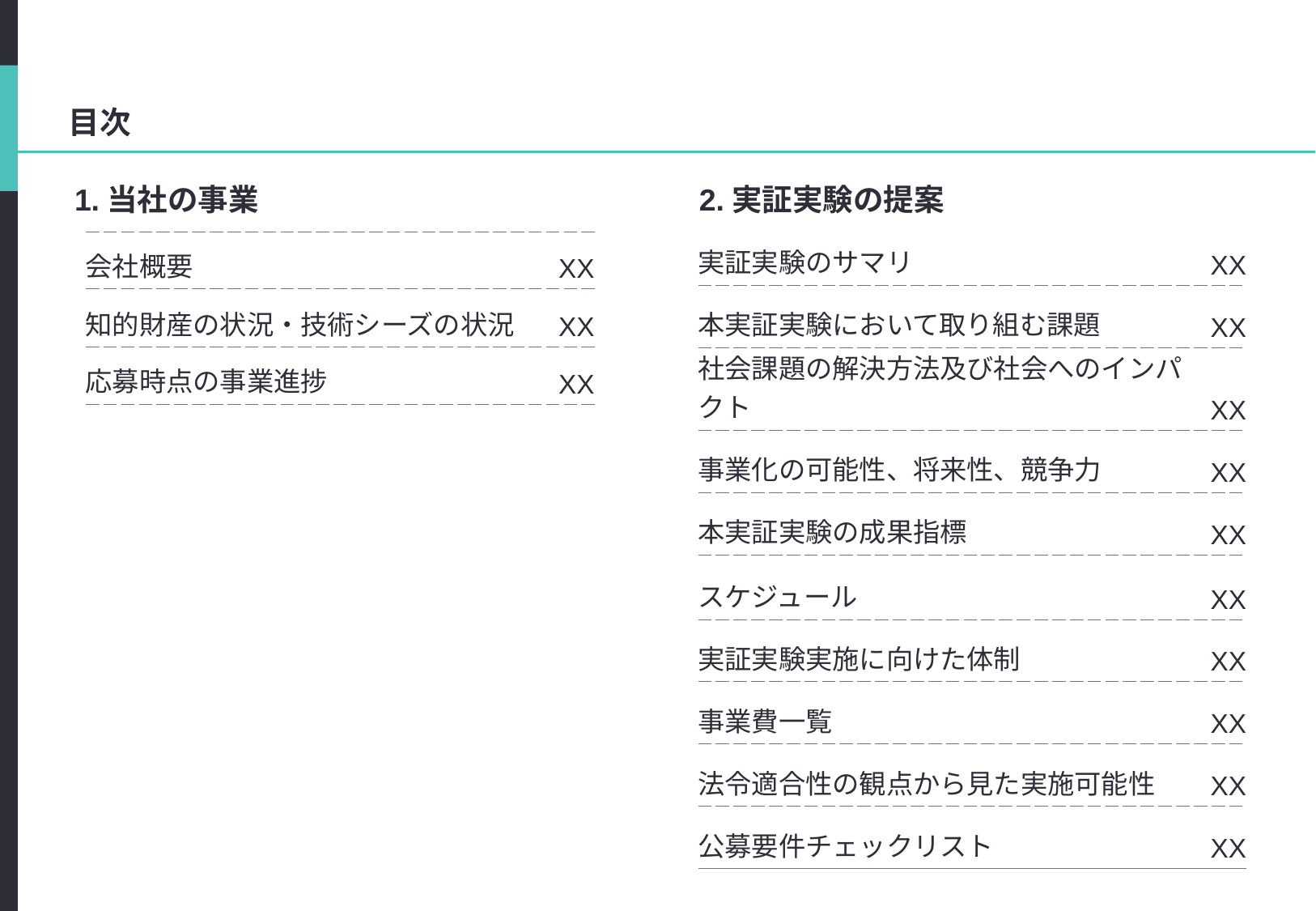

#

目次
1.当社の事業
2.実証実験の提案
| 実証実験のサマリ | XX |
| --- | --- |
| 本実証実験において取り組む課題 | XX |
| 社会課題の解決方法及び社会へのインパクト | XX |
| 事業化の可能性、将来性、競争力 | XX |
| 本実証実験の成果指標 | XX |
| スケジュール | XX |
| 実証実験実施に向けた体制 | XX |
| 事業費一覧 | XX |
| 法令適合性の観点から見た実施可能性 | XX |
| 公募要件チェックリスト | XX |
| 会社概要 | XX |
| --- | --- |
| 知的財産の状況・技術シーズの状況 | XX |
| 応募時点の事業進捗 | XX |